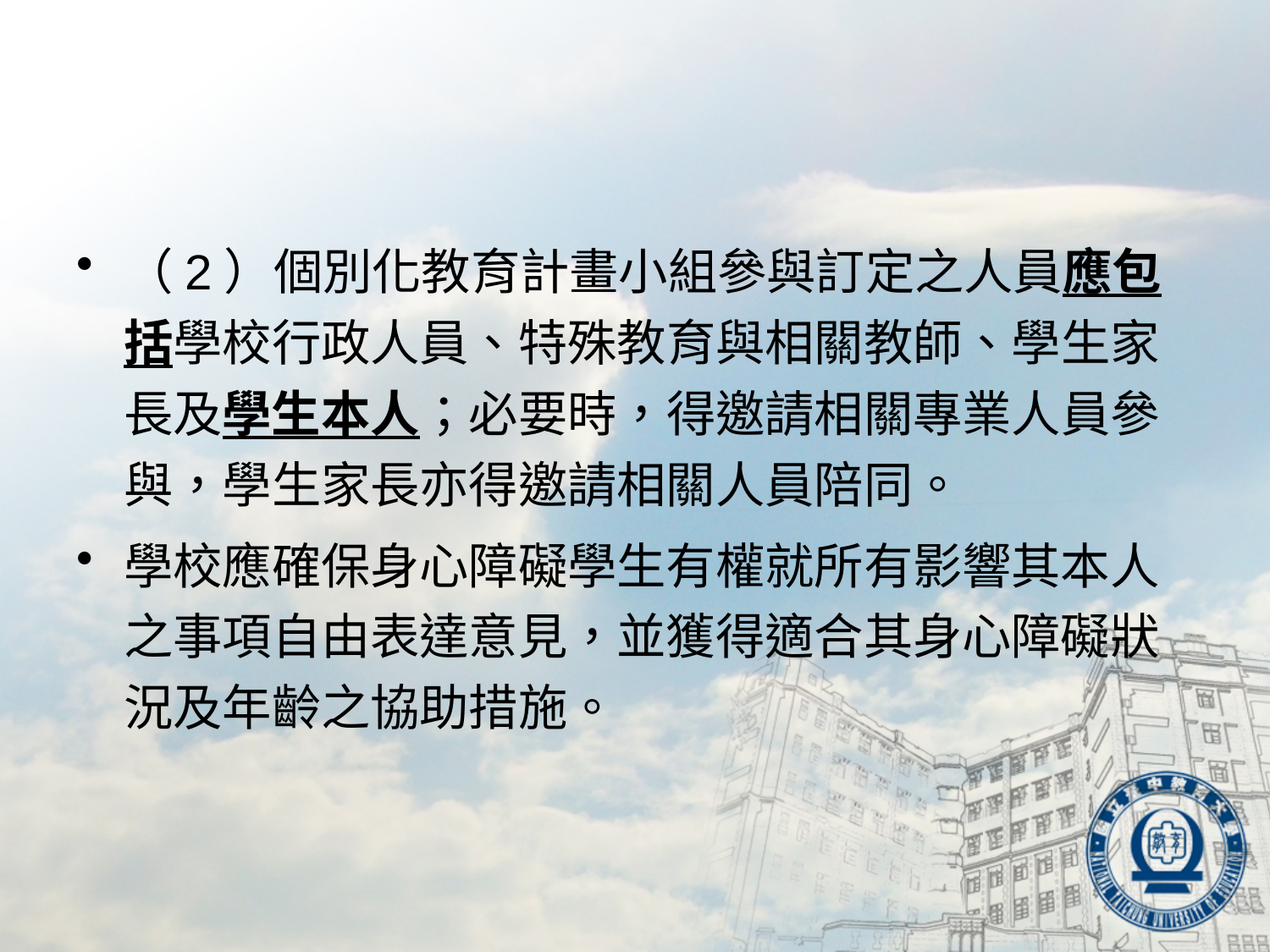

#
（2）個別化教育計畫小組參與訂定之人員應包括學校行政人員、特殊教育與相關教師、學生家長及學生本人；必要時，得邀請相關專業人員參與，學生家長亦得邀請相關人員陪同。
學校應確保身心障礙學生有權就所有影響其本人之事項自由表達意見，並獲得適合其身心障礙狀況及年齡之協助措施。